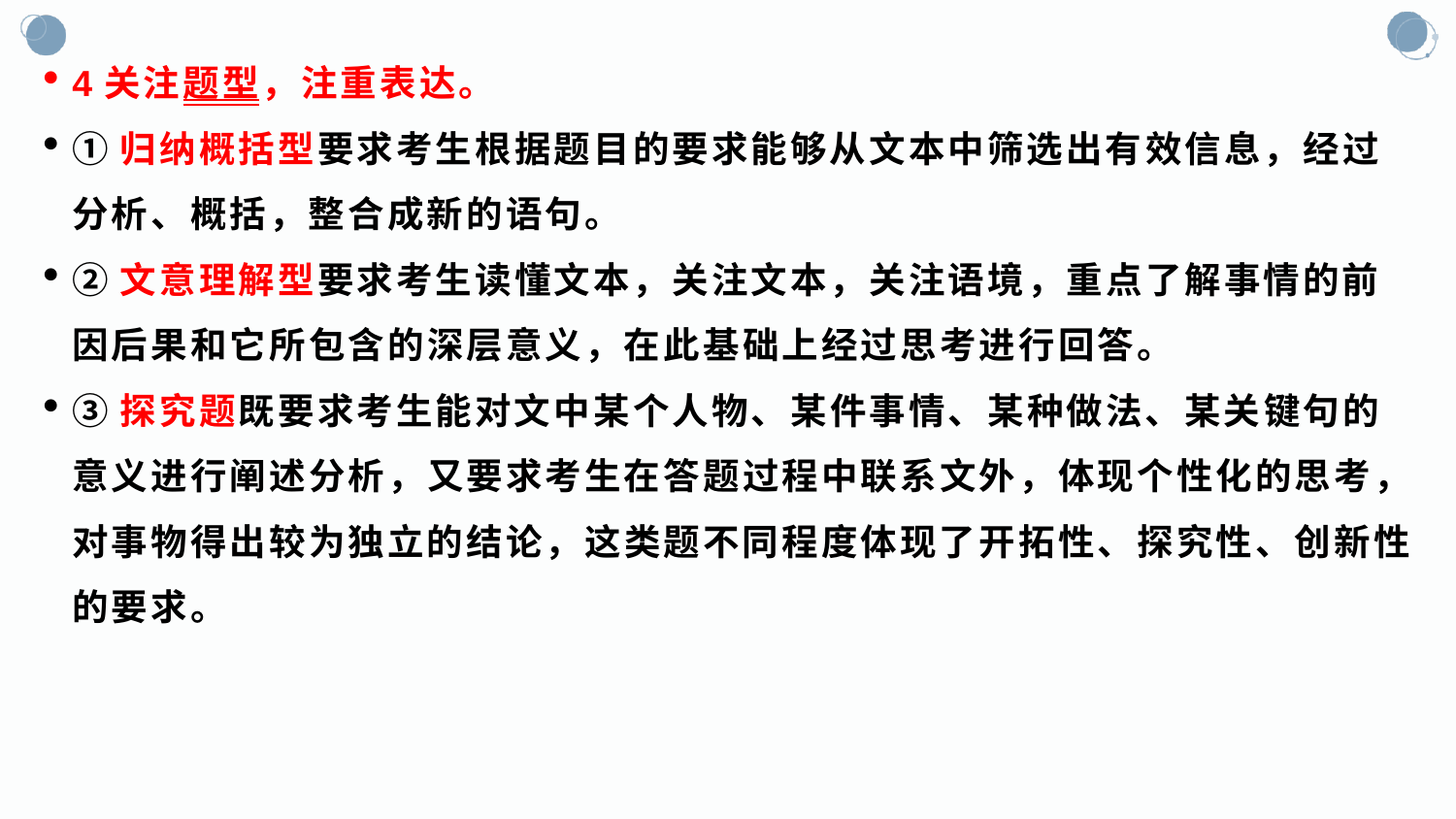

4关注题型，注重表达。
①归纳概括型要求考生根据题目的要求能够从文本中筛选出有效信息，经过分析、概括，整合成新的语句。
②文意理解型要求考生读懂文本，关注文本，关注语境，重点了解事情的前因后果和它所包含的深层意义，在此基础上经过思考进行回答。
③探究题既要求考生能对文中某个人物、某件事情、某种做法、某关键句的意义进行阐述分析，又要求考生在答题过程中联系文外，体现个性化的思考，对事物得出较为独立的结论，这类题不同程度体现了开拓性、探究性、创新性的要求。